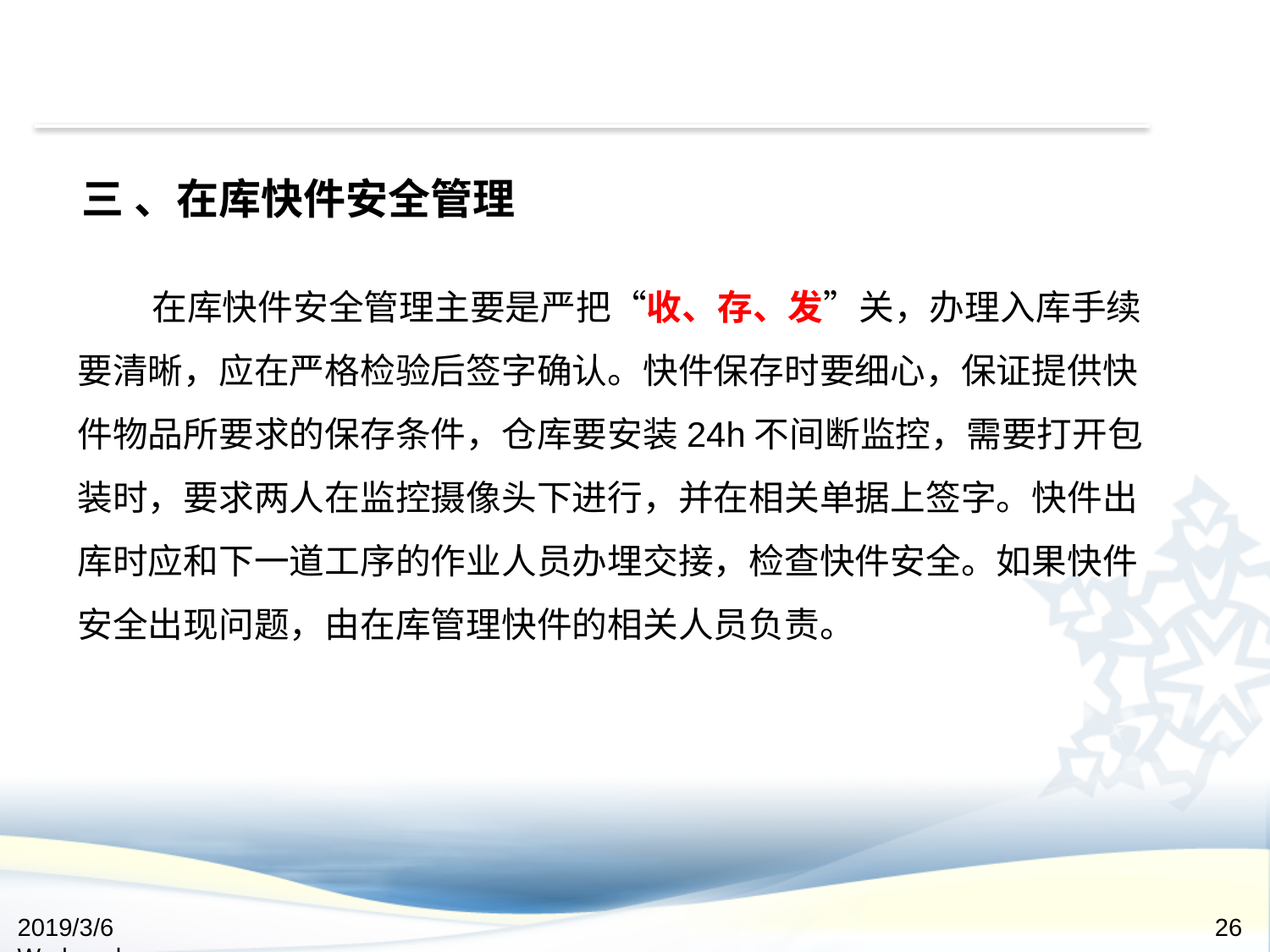

三 、在库快件安全管理
在库快件安全管理主要是严把“收、存、发”关，办理入库手续要清晰，应在严格检验后签字确认。快件保存时要细心，保证提供快件物品所要求的保存条件，仓库要安装24h不间断监控，需要打开包装时，要求两人在监控摄像头下进行，并在相关单据上签字。快件出库时应和下一道工序的作业人员办埋交接，检查快件安全。如果快件安全出现问题，由在库管理快件的相关人员负责。